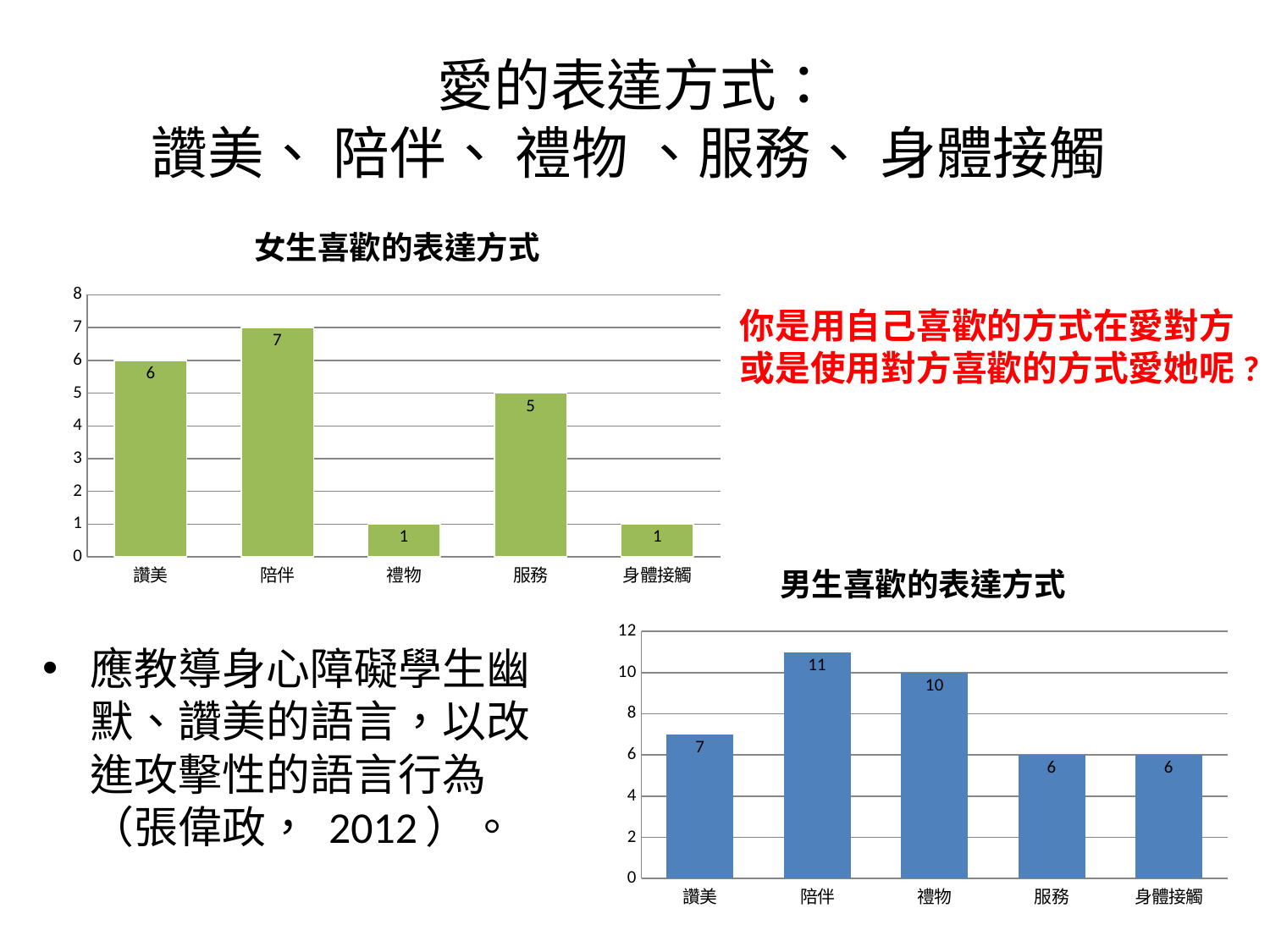

# 愛的表達方式： 讚美、 陪伴、 禮物 、服務、 身體接觸

### Chart: 女生喜歡的表達方式

| Category |  |
|---|---|
| 讚美 | 6.0 |
| 陪伴 | 7.0 |
| 禮物 | 1.0 |
| 服務 | 5.0 |
| 身體接觸 | 1.0 |
你是用自己喜歡的方式在愛對方
或是使用對方喜歡的方式愛她呢?

### Chart: 男生喜歡的表達方式

| Category |  |
|---|---|
| 讚美 | 7.0 |
| 陪伴 | 11.0 |
| 禮物 | 10.0 |
| 服務 | 6.0 |
| 身體接觸 | 6.0 |
應教導身心障礙學生幽默、讚美的語言，以改進攻擊性的語言行為（張偉政， 2012）。